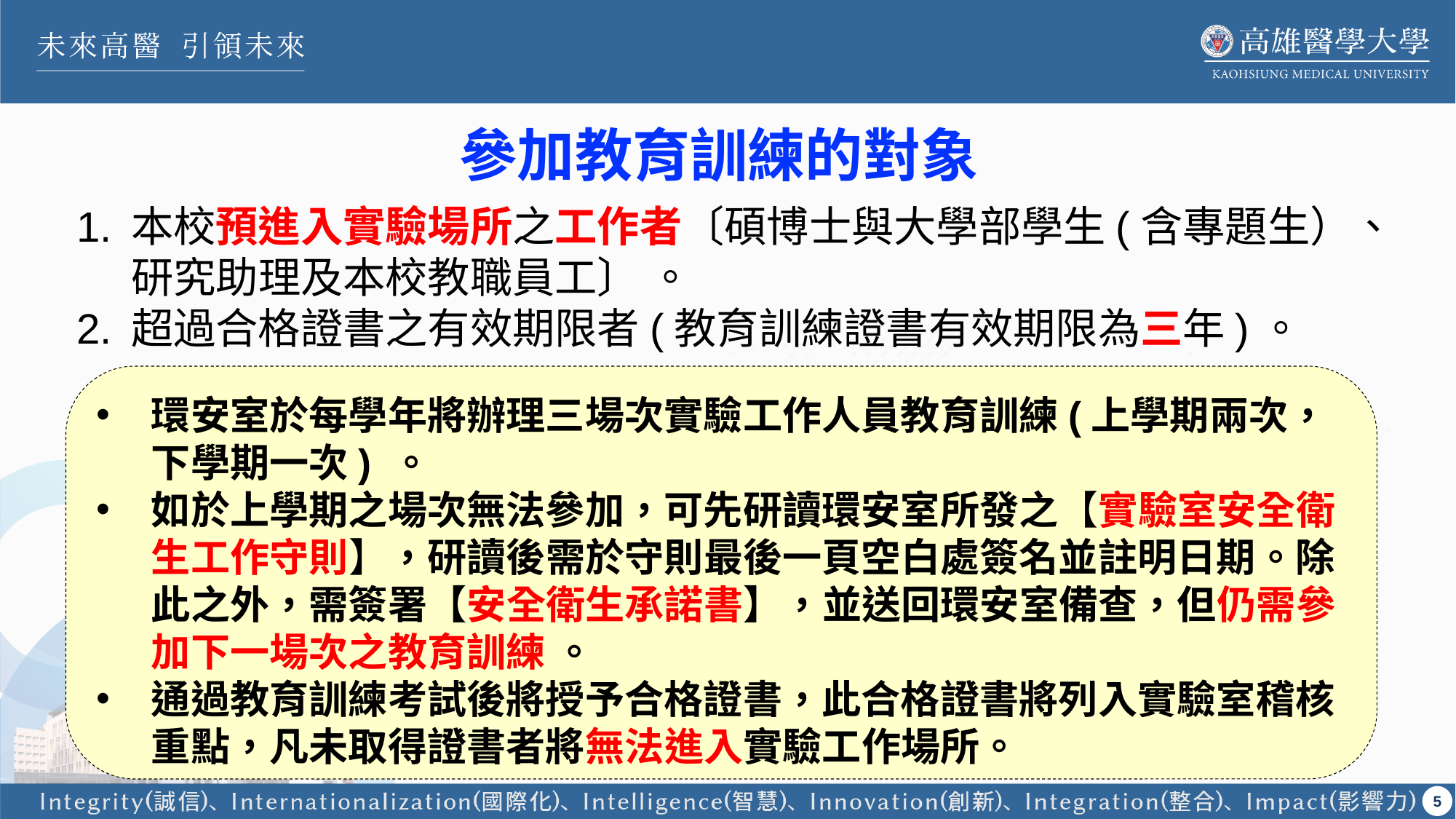

參加教育訓練的對象
本校預進入實驗場所之工作者〔碩博士與大學部學生(含專題生）、研究助理及本校教職員工〕 。
超過合格證書之有效期限者(教育訓練證書有效期限為三年)。

環安室於每學年將辦理三場次實驗工作人員教育訓練(上學期兩次，下學期一次) 。
如於上學期之場次無法參加，可先研讀環安室所發之【實驗室安全衛生工作守則】，研讀後需於守則最後一頁空白處簽名並註明日期。除此之外，需簽署【安全衛生承諾書】，並送回環安室備查，但仍需參加下一場次之教育訓練 。
通過教育訓練考試後將授予合格證書，此合格證書將列入實驗室稽核重點，凡未取得證書者將無法進入實驗工作場所。